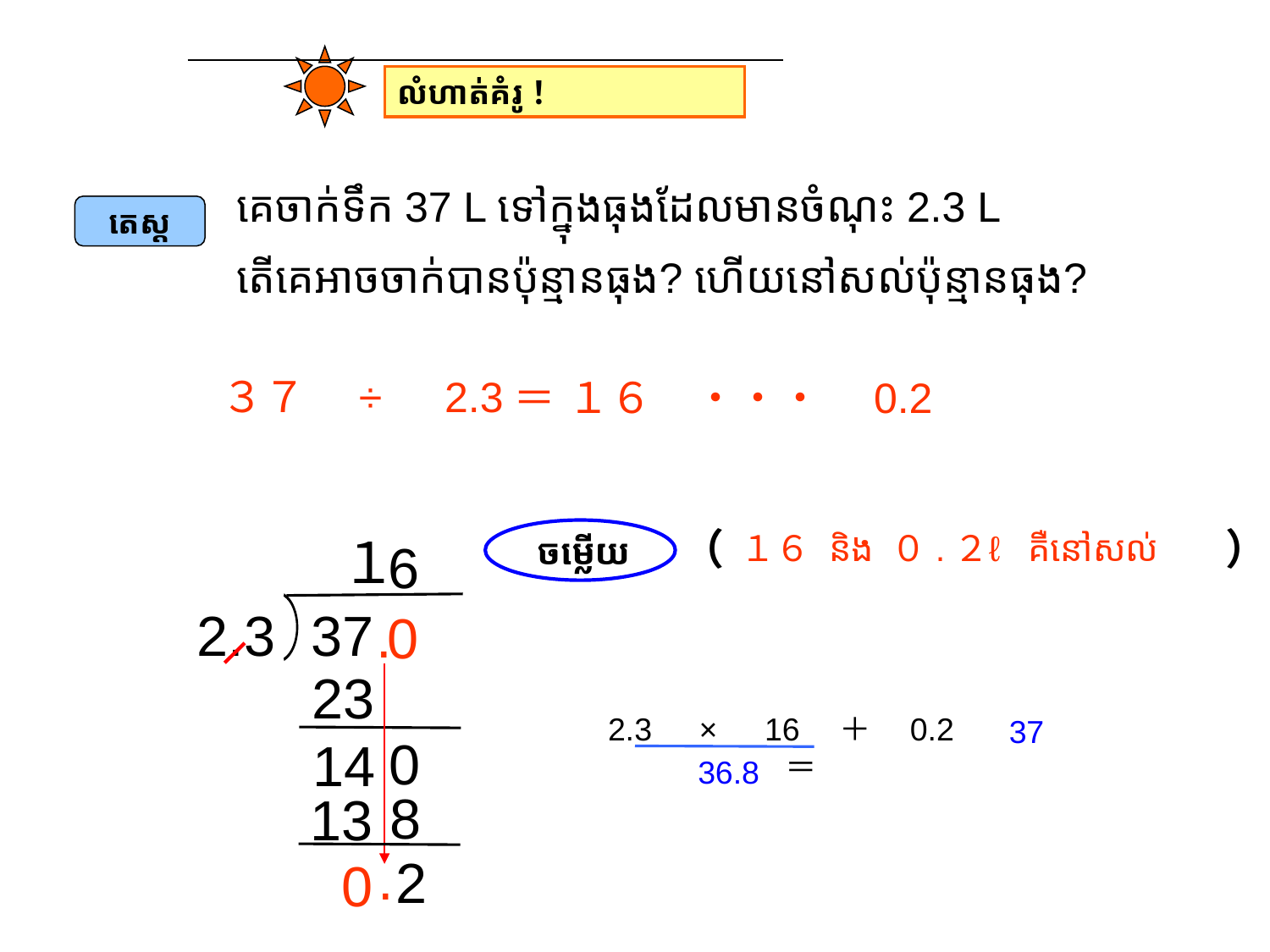

លំហាត់គំរូ！
គេចាក់ទឹក 37 L ទៅក្នុងធុងដែលមានចំណុះ 2.3 L
តើគេអាចចាក់បានប៉ុន្មានធុង? ហើយនៅសល់ប៉ុន្មានធុង?
តេស្ដ
３７　÷　2.3
＝ １６　・・・　0.2
ចម្លើយ　（   　　　　　　　　　　　）

１６ និង ０.２ℓ  គឺនៅសល់
１
6
2.3
37
.
0

23
2.3　×　16　＋　0.2　＝
37
0
14
36.8
8
13
.
2
0